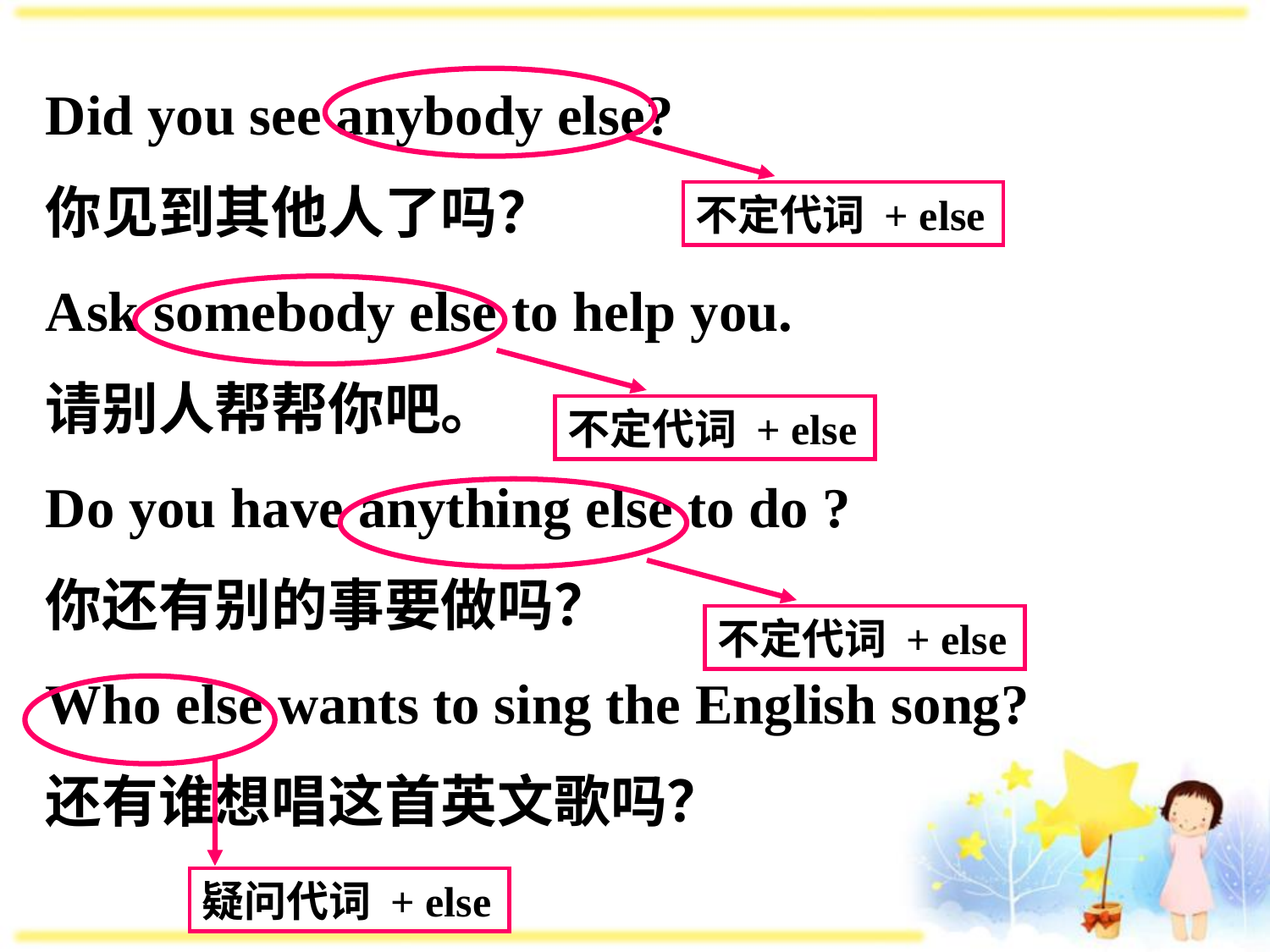

Did you see anybody else?
你见到其他人了吗？
Ask somebody else to help you.
请别人帮帮你吧。
Do you have anything else to do ?
你还有别的事要做吗？
Who else wants to sing the English song?
还有谁想唱这首英文歌吗？

不定代词 + else

不定代词 + else

不定代词 + else

疑问代词 + else